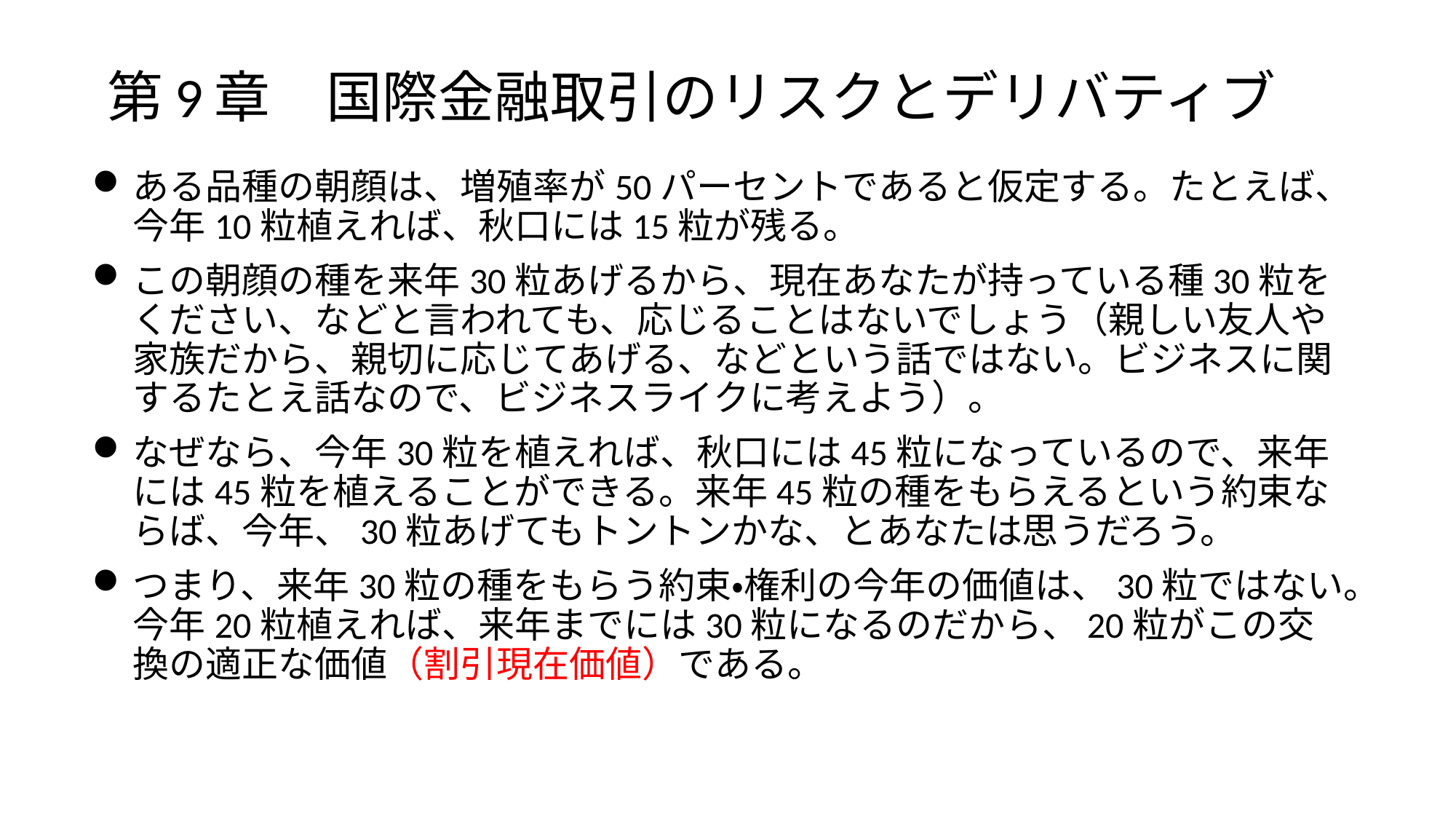

# 第9章　国際金融取引のリスクとデリバティブ
ある品種の朝顔は、増殖率が50パーセントであると仮定する。たとえば、今年10粒植えれば、秋口には15粒が残る。
この朝顔の種を来年30粒あげるから、現在あなたが持っている種30粒をください、などと言われても、応じることはないでしょう（親しい友人や家族だから、親切に応じてあげる、などという話ではない。ビジネスに関するたとえ話なので、ビジネスライクに考えよう）。
なぜなら、今年30粒を植えれば、秋口には45粒になっているので、来年には45粒を植えることができる。来年45粒の種をもらえるという約束ならば、今年、30粒あげてもトントンかな、とあなたは思うだろう。
つまり、来年30粒の種をもらう約束・権利の今年の価値は、30粒ではない。今年20粒植えれば、来年までには30粒になるのだから、20粒がこの交換の適正な価値（割引現在価値）である。